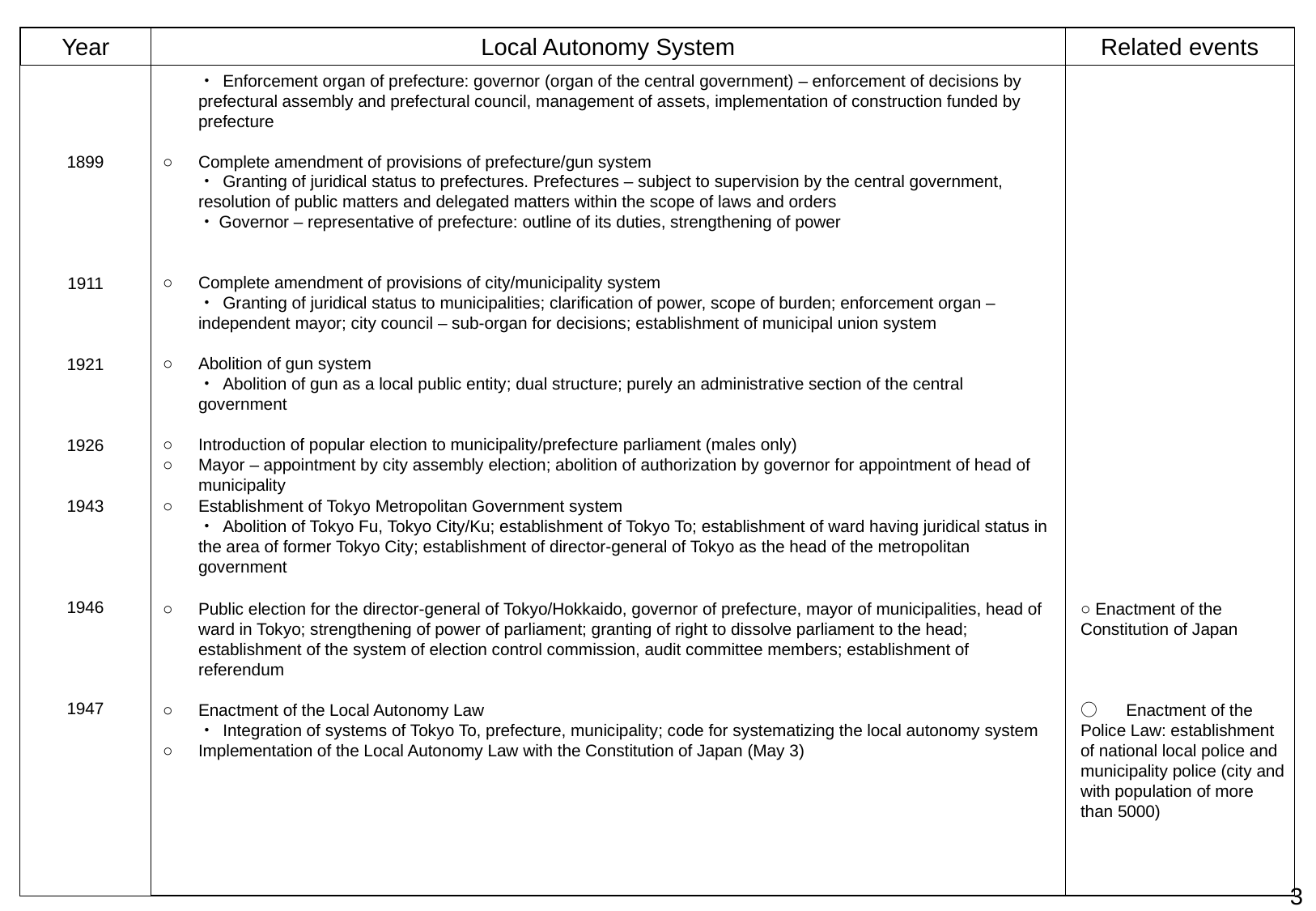

Year
Local Autonomy System
Related events
	・ Enforcement organ of prefecture: governor (organ of the central government) – enforcement of decisions by prefectural assembly and prefectural council, management of assets, implementation of construction funded by prefecture

○	Complete amendment of provisions of prefecture/gun system
・ Granting of juridical status to prefectures. Prefectures – subject to supervision by the central government, resolution of public matters and delegated matters within the scope of laws and orders
・Governor – representative of prefecture: outline of its duties, strengthening of power

1899

1911

1921

1926

1943

1946

1947

○	Complete amendment of provisions of city/municipality system
・ Granting of juridical status to municipalities; clarification of power, scope of burden; enforcement organ – independent mayor; city council – sub-organ for decisions; establishment of municipal union system

○	Abolition of gun system
・ Abolition of gun as a local public entity; dual structure; purely an administrative section of the central government

○	Introduction of popular election to municipality/prefecture parliament (males only)
○	Mayor – appointment by city assembly election; abolition of authorization by governor for appointment of head of municipality
○ 	Establishment of Tokyo Metropolitan Government system
・ Abolition of Tokyo Fu, Tokyo City/Ku; establishment of Tokyo To; establishment of ward having juridical status in the area of former Tokyo City; establishment of director-general of Tokyo as the head of the metropolitan government
○	Public election for the director-general of Tokyo/Hokkaido, governor of prefecture, mayor of municipalities, head of ward in Tokyo; strengthening of power of parliament; granting of right to dissolve parliament to the head; establishment of the system of election control commission, audit committee members; establishment of referendum

○	Enactment of the Local Autonomy Law
・ Integration of systems of Tokyo To, prefecture, municipality; code for systematizing the local autonomy system
○	Implementation of the Local Autonomy Law with the Constitution of Japan (May 3)
○ Enactment of the Constitution of Japan

○　 Enactment of the Police Law: establishment of national local police and municipality police (city and with population of more than 5000)
3